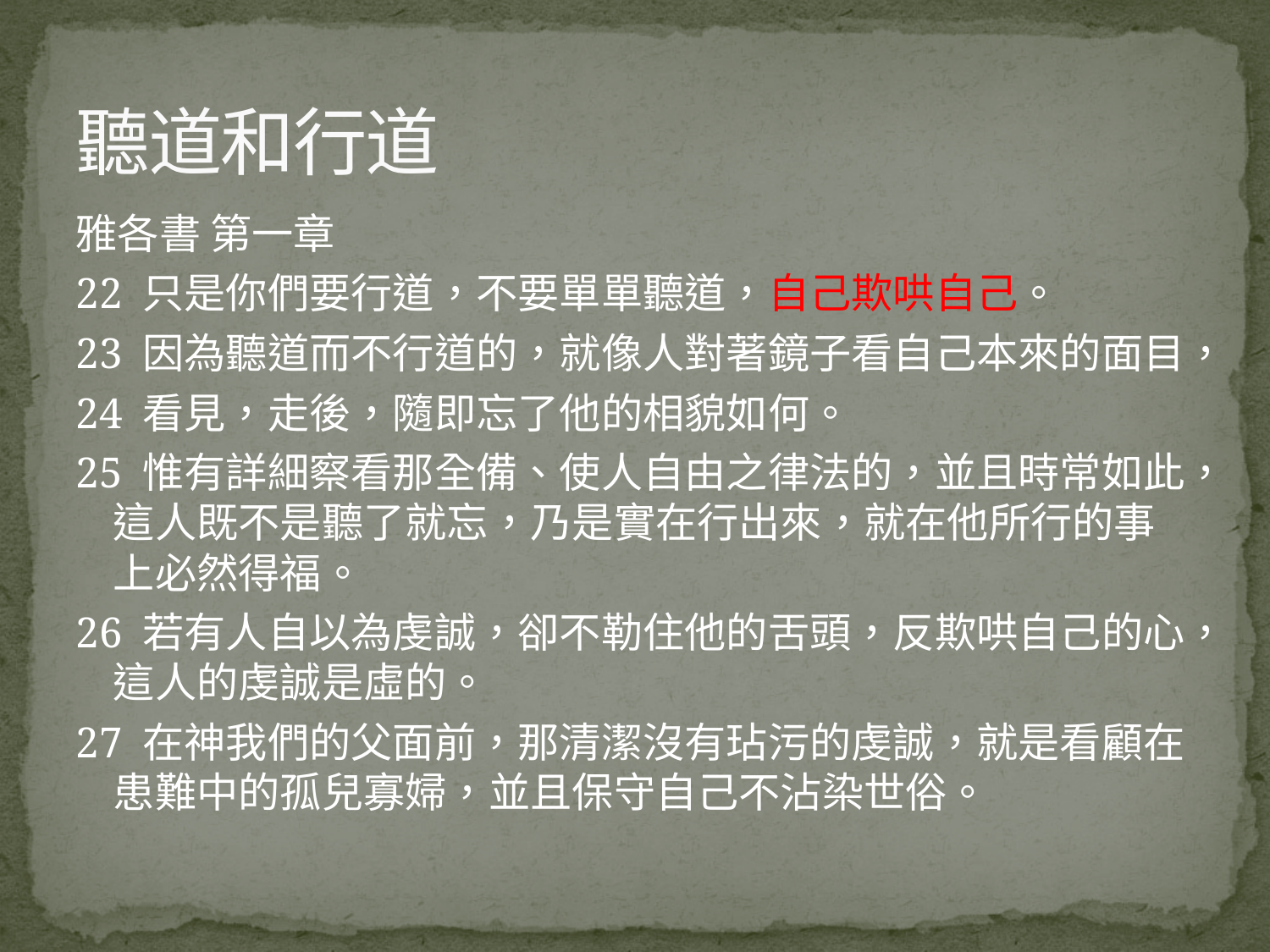

# 聽道和行道
雅各書 第一章
22 只是你們要行道，不要單單聽道，自己欺哄自己。
23 因為聽道而不行道的，就像人對著鏡子看自己本來的面目，
24 看見，走後，隨即忘了他的相貌如何。
25 惟有詳細察看那全備、使人自由之律法的，並且時常如此，這人既不是聽了就忘，乃是實在行出來，就在他所行的事上必然得福。
26 若有人自以為虔誠，卻不勒住他的舌頭，反欺哄自己的心，這人的虔誠是虛的。
27 在神我們的父面前，那清潔沒有玷污的虔誠，就是看顧在患難中的孤兒寡婦，並且保守自己不沾染世俗。